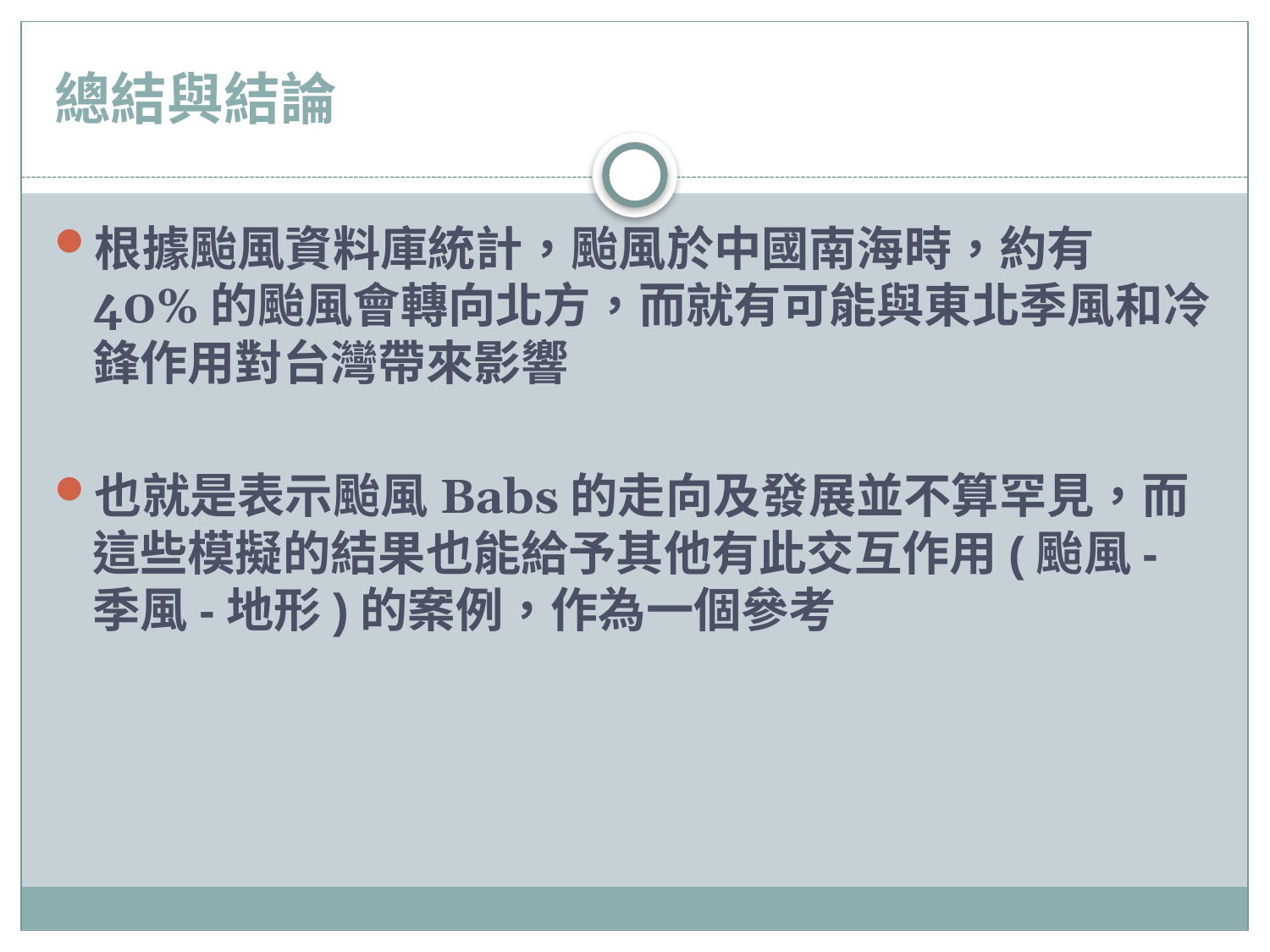

# 總結與結論
根據颱風資料庫統計，颱風於中國南海時，約有40%的颱風會轉向北方，而就有可能與東北季風和冷鋒作用對台灣帶來影響

也就是表示颱風Babs的走向及發展並不算罕見，而這些模擬的結果也能給予其他有此交互作用(颱風-季風-地形)的案例，作為一個參考